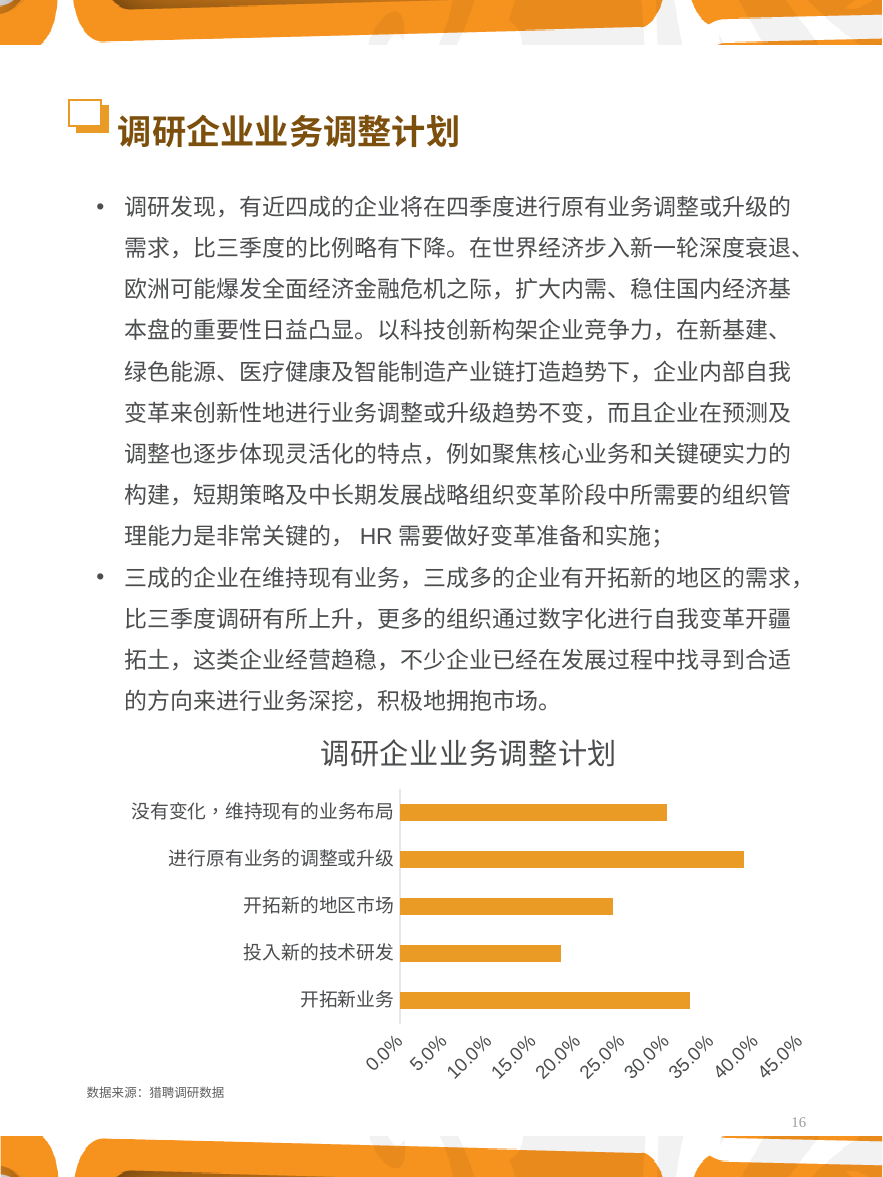

# 调研企业业务调整计划

调研发现，有近四成的企业将在四季度进行原有业务调整或升级的需求，比三季度的比例略有下降。在世界经济步入新一轮深度衰退、欧洲可能爆发全面经济金融危机之际，扩大内需、稳住国内经济基本盘的重要性日益凸显。以科技创新构架企业竞争力，在新基建、绿色能源、医疗健康及智能制造产业链打造趋势下，企业内部自我变革来创新性地进行业务调整或升级趋势不变，而且企业在预测及调整也逐步体现灵活化的特点，例如聚焦核心业务和关键硬实力的构建，短期策略及中长期发展战略组织变革阶段中所需要的组织管理能力是非常关键的，HR需要做好变革准备和实施；
三成的企业在维持现有业务，三成多的企业有开拓新的地区的需求，比三季度调研有所上升，更多的组织通过数字化进行自我变革开疆拓土，这类企业经营趋稳，不少企业已经在发展过程中找寻到合适的方向来进行业务深挖，积极地拥抱市场。

### Chart: 调研企业业务调整计划

| Category |  |
|---|---|
| 开拓新业务 | 0.32653061224489793 |
| 投入新的技术研发 | 0.18112244897959184 |
| 开拓新的地区市场 | 0.23979591836734693 |
| 进行原有业务的调整或升级 | 0.3877551020408163 |
| 没有变化，维持现有的业务布局 | 0.3010204081632653 |
数据来源：猎聘调研数据
16